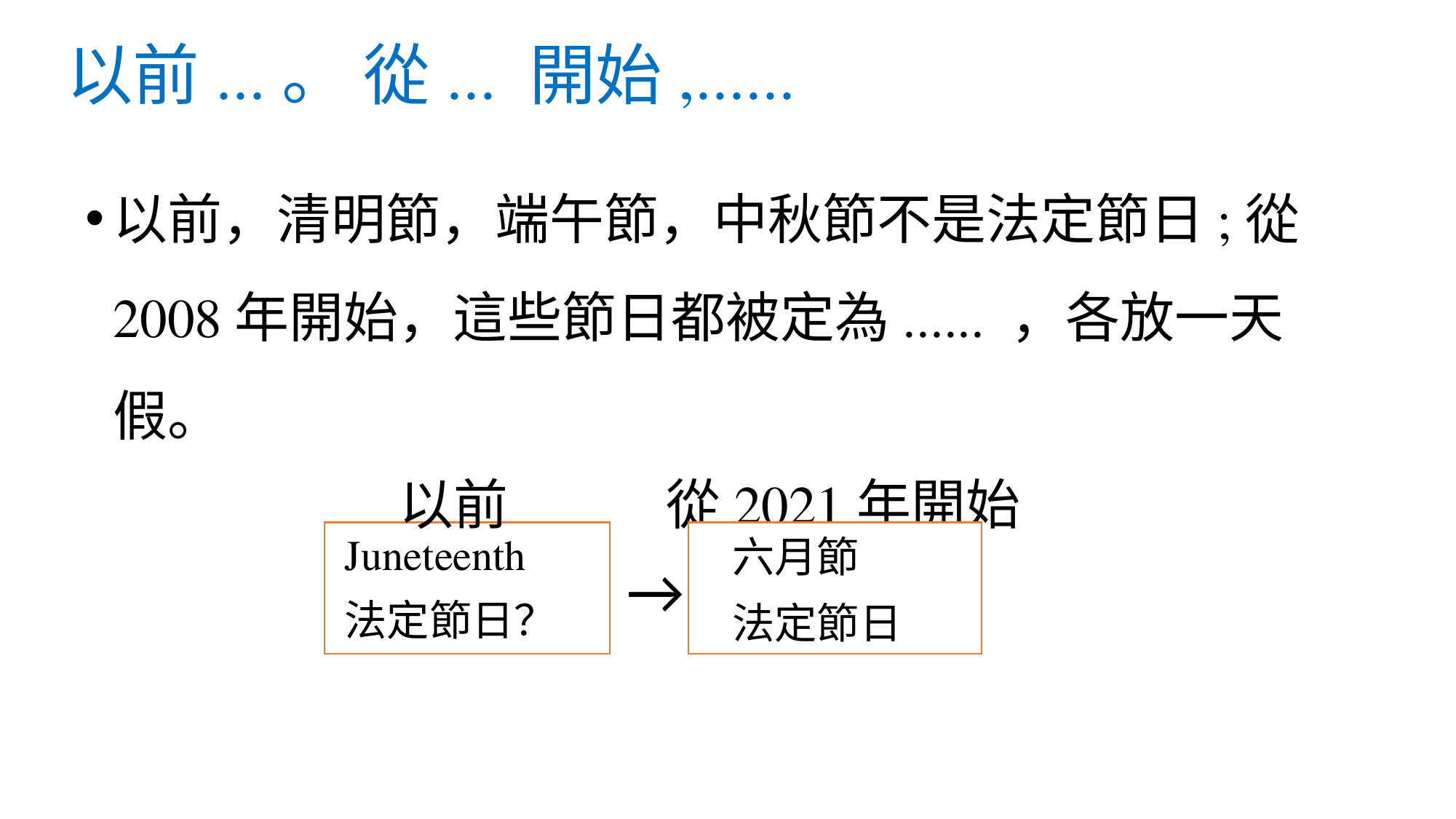

# 以前...。 從... 開始,......
以前，清明節，端午節，中秋節不是法定節日;從2008年開始，這些節日都被定為...... ，各放一天假。
以前             從2021年開始
Juneteenth
法定節日？

六月節
法定節日
→